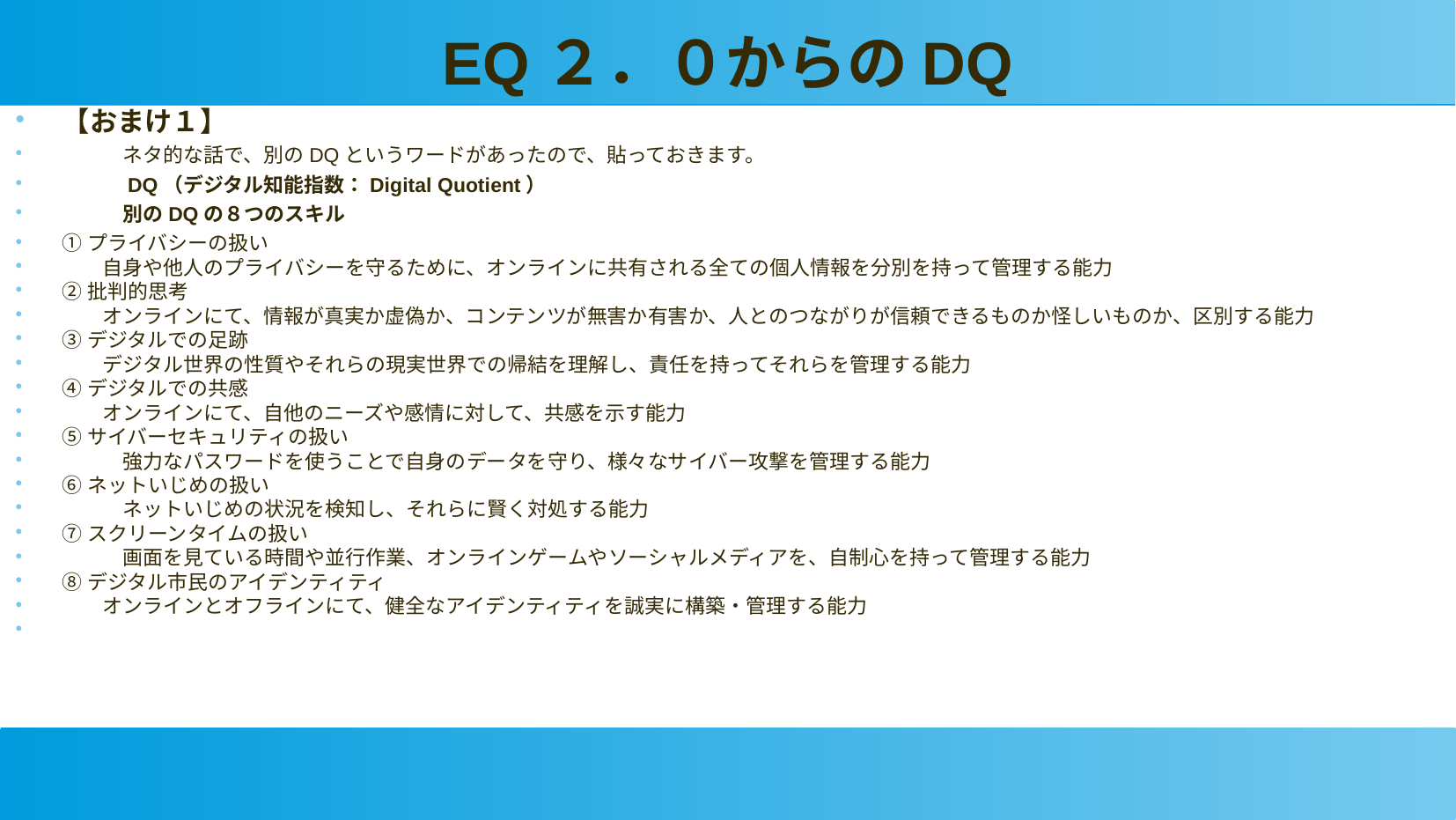

EQ２．０からのDQ
【おまけ１】
　　　ネタ的な話で、別のDQというワードがあったので、貼っておきます。
　　　DQ（デジタル知能指数：Digital Quotient）
　　　別のDQの８つのスキル
①プライバシーの扱い
　　自身や他人のプライバシーを守るために、オンラインに共有される全ての個人情報を分別を持って管理する能力
②批判的思考
　　オンラインにて、情報が真実か虚偽か、コンテンツが無害か有害か、人とのつながりが信頼できるものか怪しいものか、区別する能力
③デジタルでの足跡
　　デジタル世界の性質やそれらの現実世界での帰結を理解し、責任を持ってそれらを管理する能力
④デジタルでの共感
　　オンラインにて、自他のニーズや感情に対して、共感を示す能力
⑤サイバーセキュリティの扱い
　　　強力なパスワードを使うことで自身のデータを守り、様々なサイバー攻撃を管理する能力
⑥ネットいじめの扱い
　　　ネットいじめの状況を検知し、それらに賢く対処する能力
⑦スクリーンタイムの扱い
　　　画面を見ている時間や並行作業、オンラインゲームやソーシャルメディアを、自制心を持って管理する能力
⑧デジタル市民のアイデンティティ
　　オンラインとオフラインにて、健全なアイデンティティを誠実に構築・管理する能力